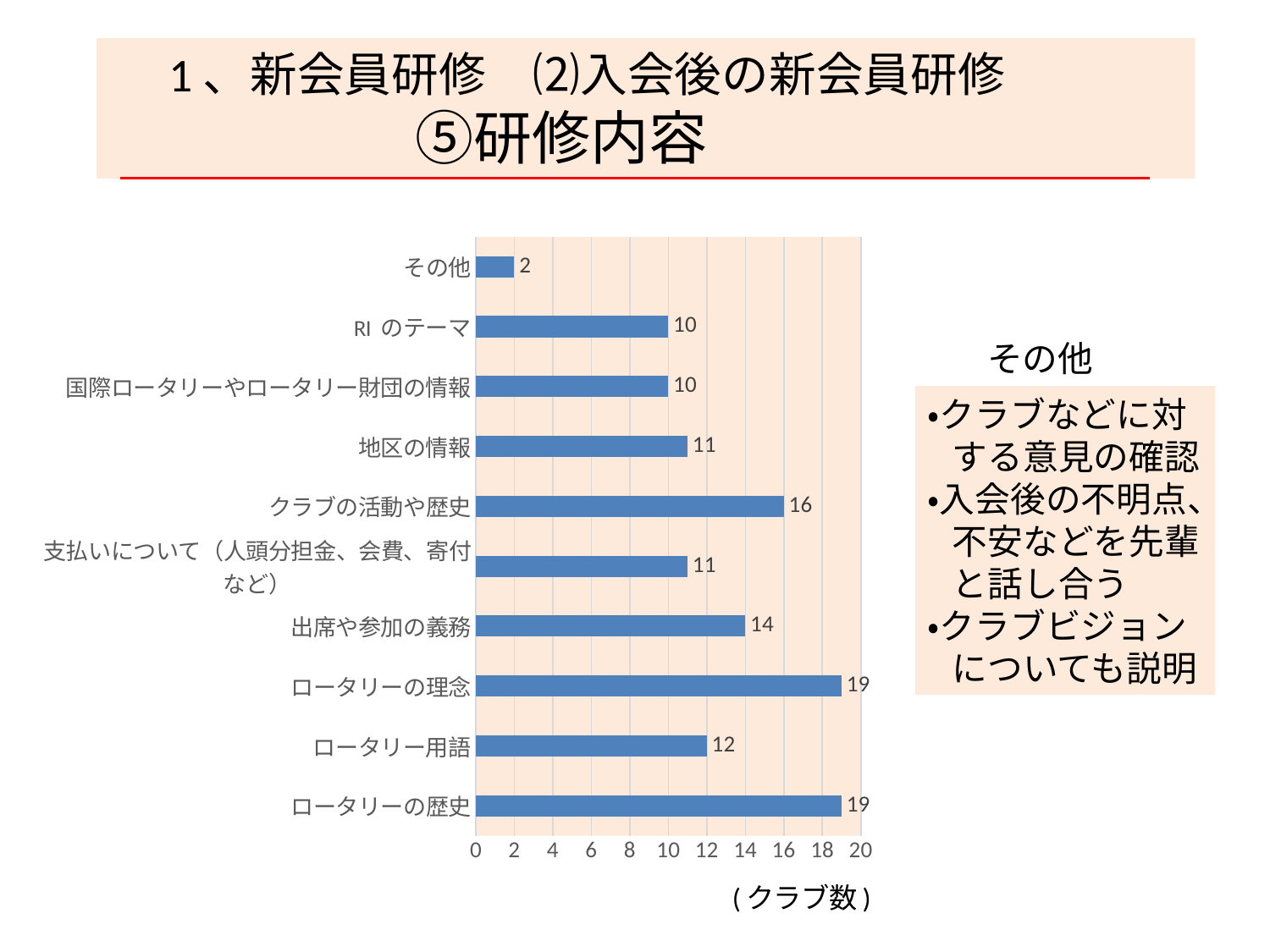

1、新会員研修　⑵入会後の新会員研修
⑤研修内容

### Chart

| Category | 研修内容 |
|---|---|
| ロータリーの歴史 | 19.0 |
| ロータリー用語 | 12.0 |
| ロータリーの理念 | 19.0 |
| 出席や参加の義務 | 14.0 |
| 支払いについて（人頭分担金、会費、寄付など） | 11.0 |
| クラブの活動や歴史 | 16.0 |
| 地区の情報 | 11.0 |
| 国際ロータリーやロータリー財団の情報 | 10.0 |
|  RI のテーマ | 10.0 |
| その他 | 2.0 |
その他
・クラブなどに対する意見の確認
・入会後の不明点、不安などを先輩と話し合う
・クラブビジョンについても説明